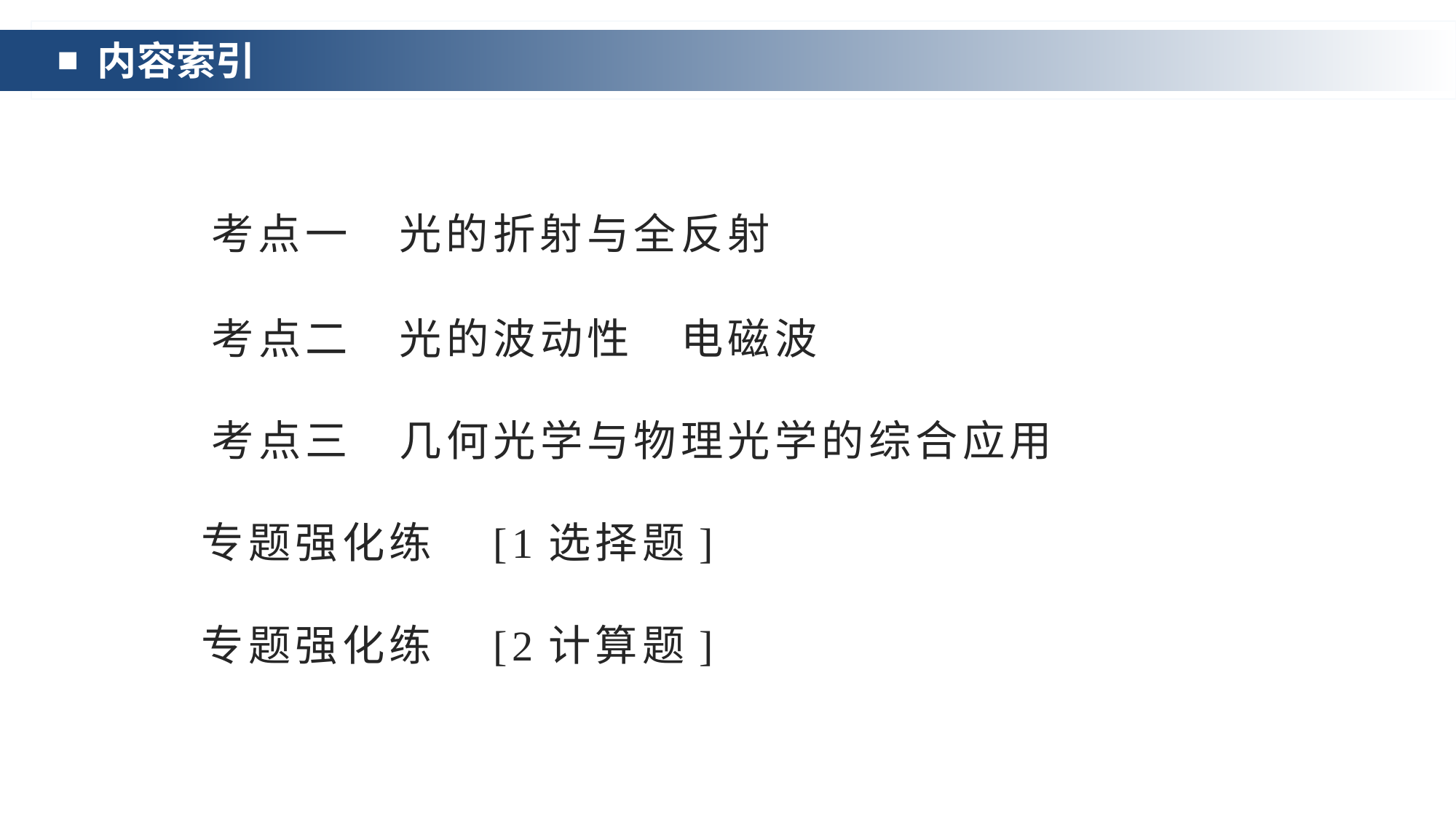

内容索引

考点一　光的折射与全反射
考点二　光的波动性　电磁波
考点三　几何光学与物理光学的综合应用
专题强化练　[1选择题]
专题强化练　[2计算题]